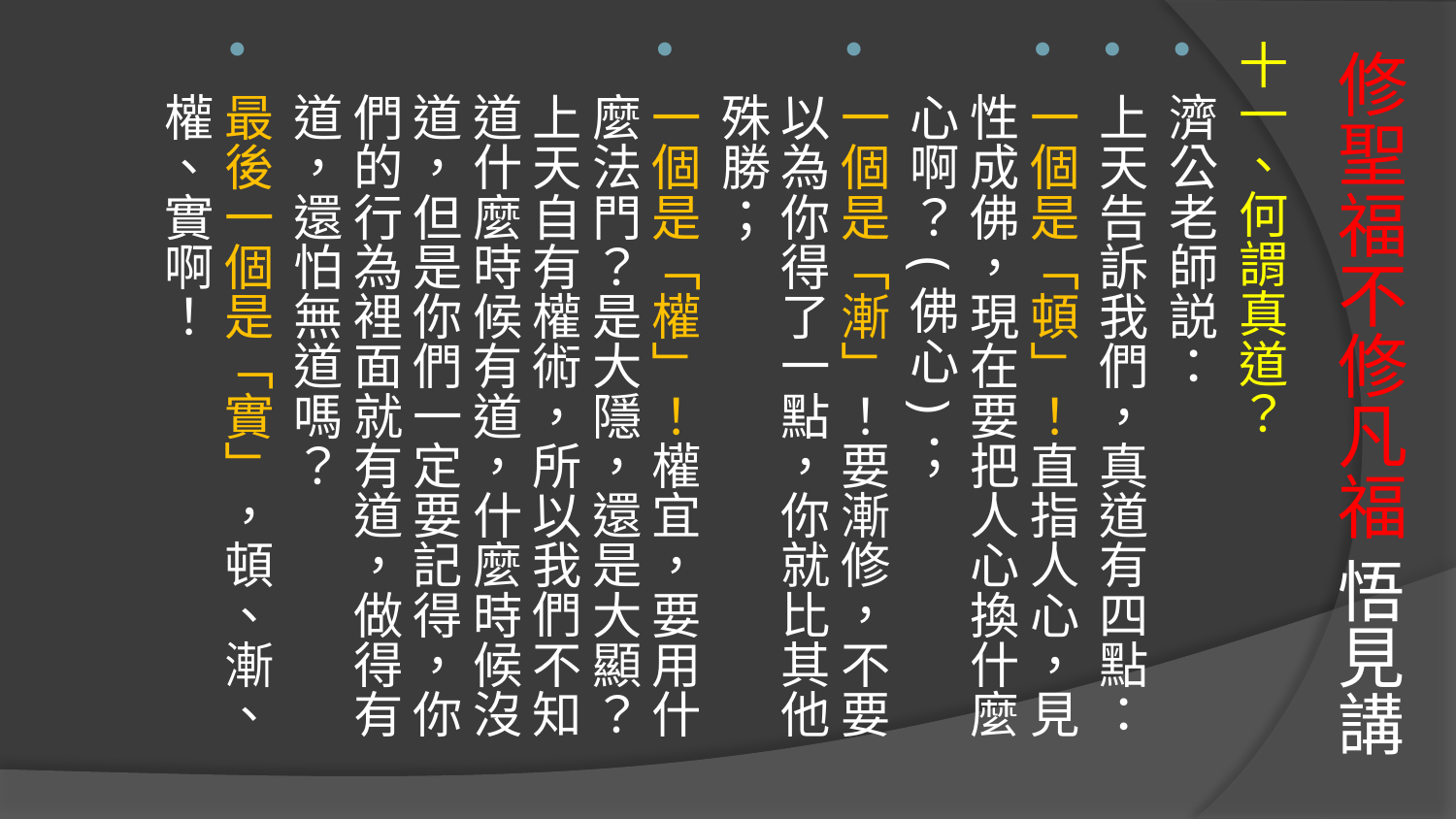

# 修聖福不修凡福 悟見講
十一、何謂真道？
濟公老師説：
上天告訴我們，真道有四點：
一個是「頓」！直指人心，見性成佛，現在要把人心換什麼心啊？(佛心)；
一個是「漸」！要漸修，不要以為你得了一點，你就比其他殊勝；
一個是「權」！權宜，要用什麼法門？是大隱，還是大顯？上天自有權術，所以我們不知道什麼時候有道，什麼時候沒道，但是你們一定要記得，你們的行為裡面就有道，做得有道，還怕無道嗎？
最後一個是「實」，頓、漸、權、實啊！